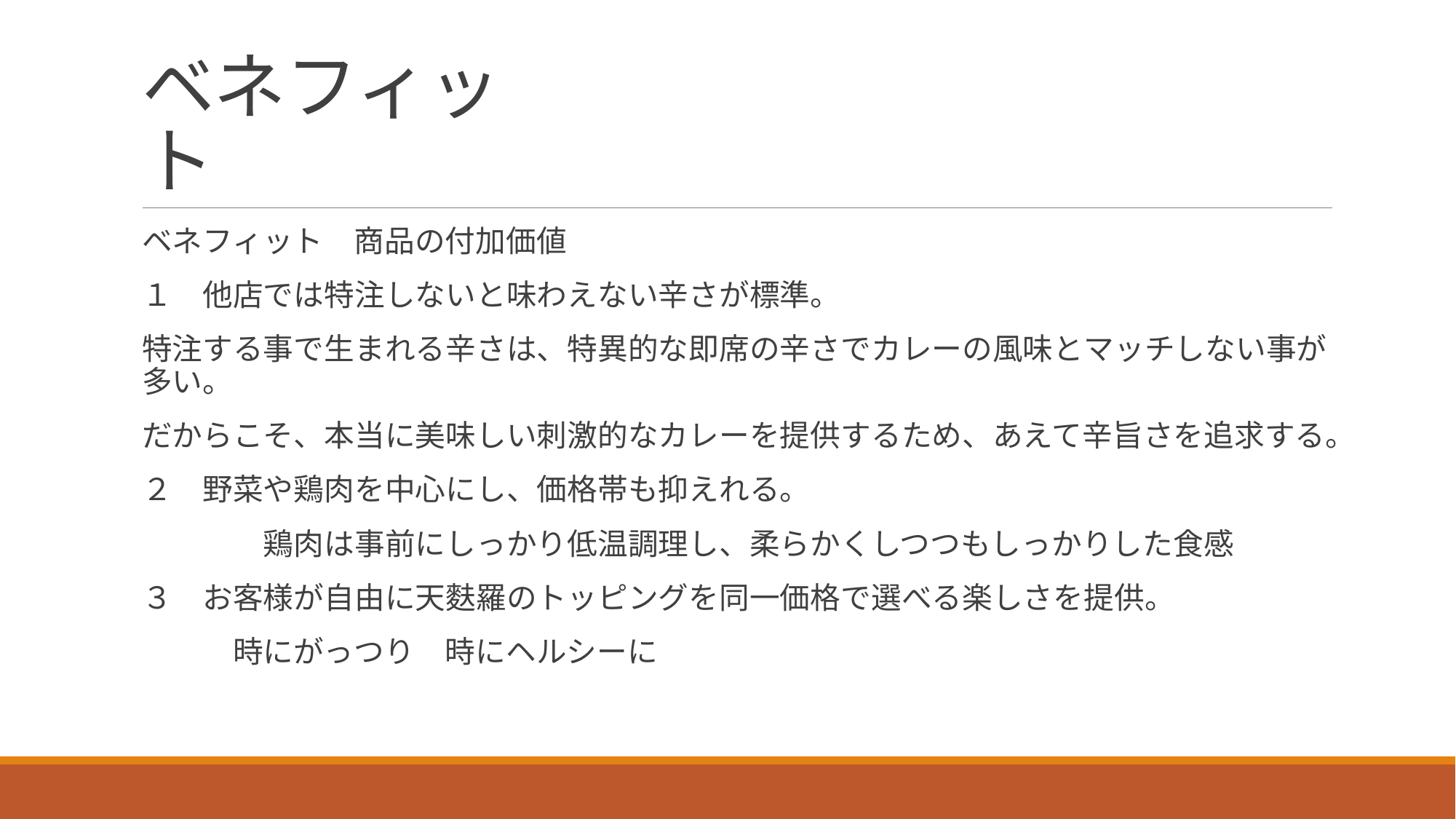

# ベネフィット
ベネフィット　商品の付加価値
１　他店では特注しないと味わえない辛さが標準。
特注する事で生まれる辛さは、特異的な即席の辛さでカレーの風味とマッチしない事が多い。
だからこそ、本当に美味しい刺激的なカレーを提供するため、あえて辛旨さを追求する。
２　野菜や鶏肉を中心にし、価格帯も抑えれる。
　　　　鶏肉は事前にしっかり低温調理し、柔らかくしつつもしっかりした食感
３　お客様が自由に天麩羅のトッピングを同一価格で選べる楽しさを提供。
　　　時にがっつり　時にヘルシーに